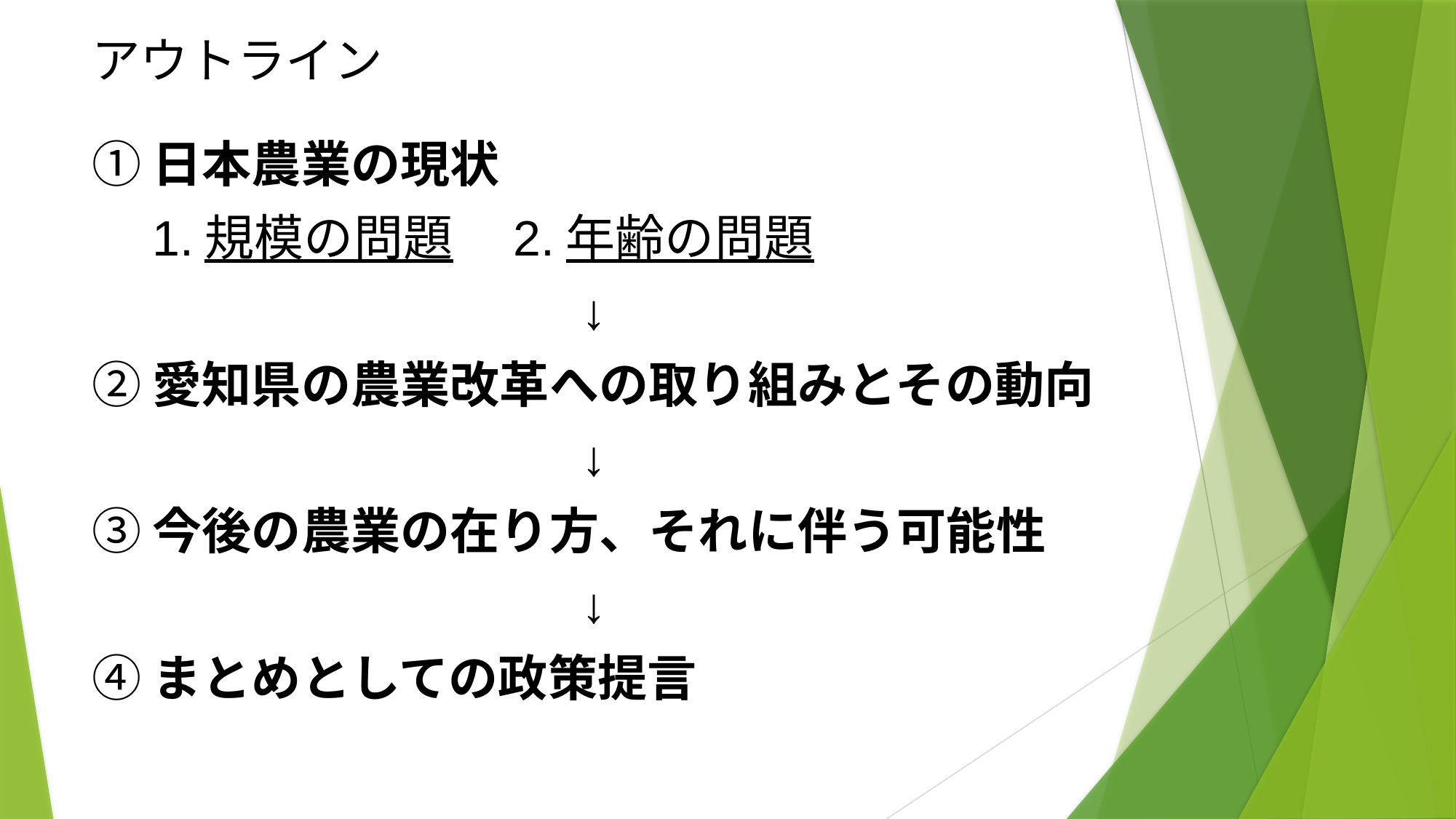

# アウトライン
①日本農業の現状
　1.規模の問題　2.年齢の問題
↓
②愛知県の農業改革への取り組みとその動向
↓
③今後の農業の在り方、それに伴う可能性
↓
④まとめとしての政策提言